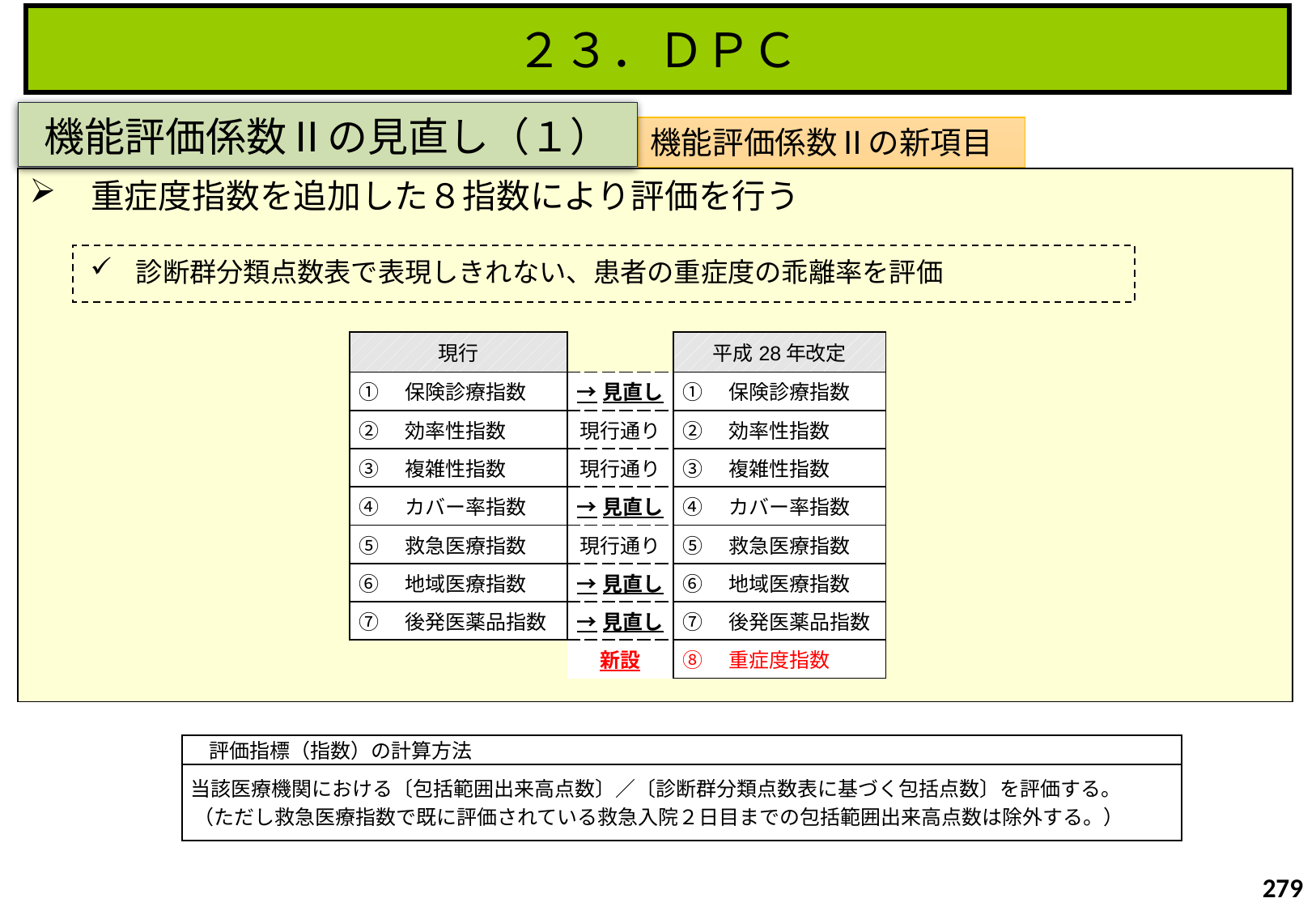

２３．ＤＰＣ
# 機能評価係数Ⅱの見直し（１）
機能評価係数Ⅱの新項目
 重症度指数を追加した８指数により評価を行う

診断群分類点数表で表現しきれない、患者の重症度の乖離率を評価

| 現行 |  | 平成28年改定 |
| --- | --- | --- |
| ①　保険診療指数 | →見直し | ①　保険診療指数 |
| ②　効率性指数 | 現行通り | ②　効率性指数 |
| ③　複雑性指数 | 現行通り | ③　複雑性指数 |
| ④　カバー率指数 | →見直し | ④　カバー率指数 |
| ⑤　救急医療指数 | 現行通り | ⑤　救急医療指数 |
| ⑥　地域医療指数 | →見直し | ⑥　地域医療指数 |
| ⑦　後発医薬品指数 | →見直し | ⑦　後発医薬品指数 |
|  | 新設 | ⑧　重症度指数 |
| 評価指標（指数）の計算方法 |
| --- |
| 当該医療機関における〔包括範囲出来高点数〕／〔診断群分類点数表に基づく包括点数〕を評価する。 （ただし救急医療指数で既に評価されている救急入院２日目までの包括範囲出来高点数は除外する。） |
279